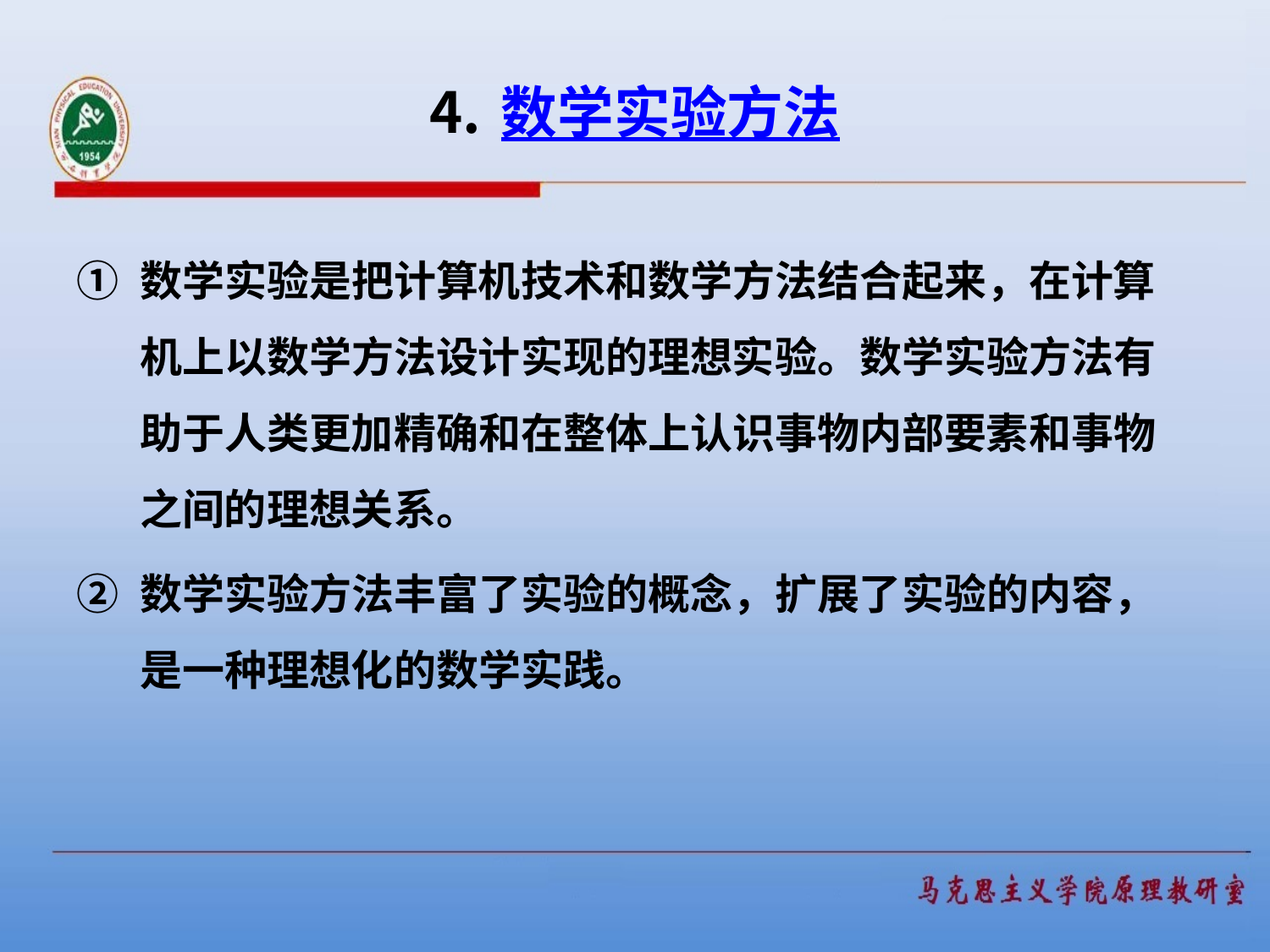

# 数学实验方法
数学实验是把计算机技术和数学方法结合起来，在计算机上以数学方法设计实现的理想实验。数学实验方法有助于人类更加精确和在整体上认识事物内部要素和事物之间的理想关系。
数学实验方法丰富了实验的概念，扩展了实验的内容，是一种理想化的数学实践。